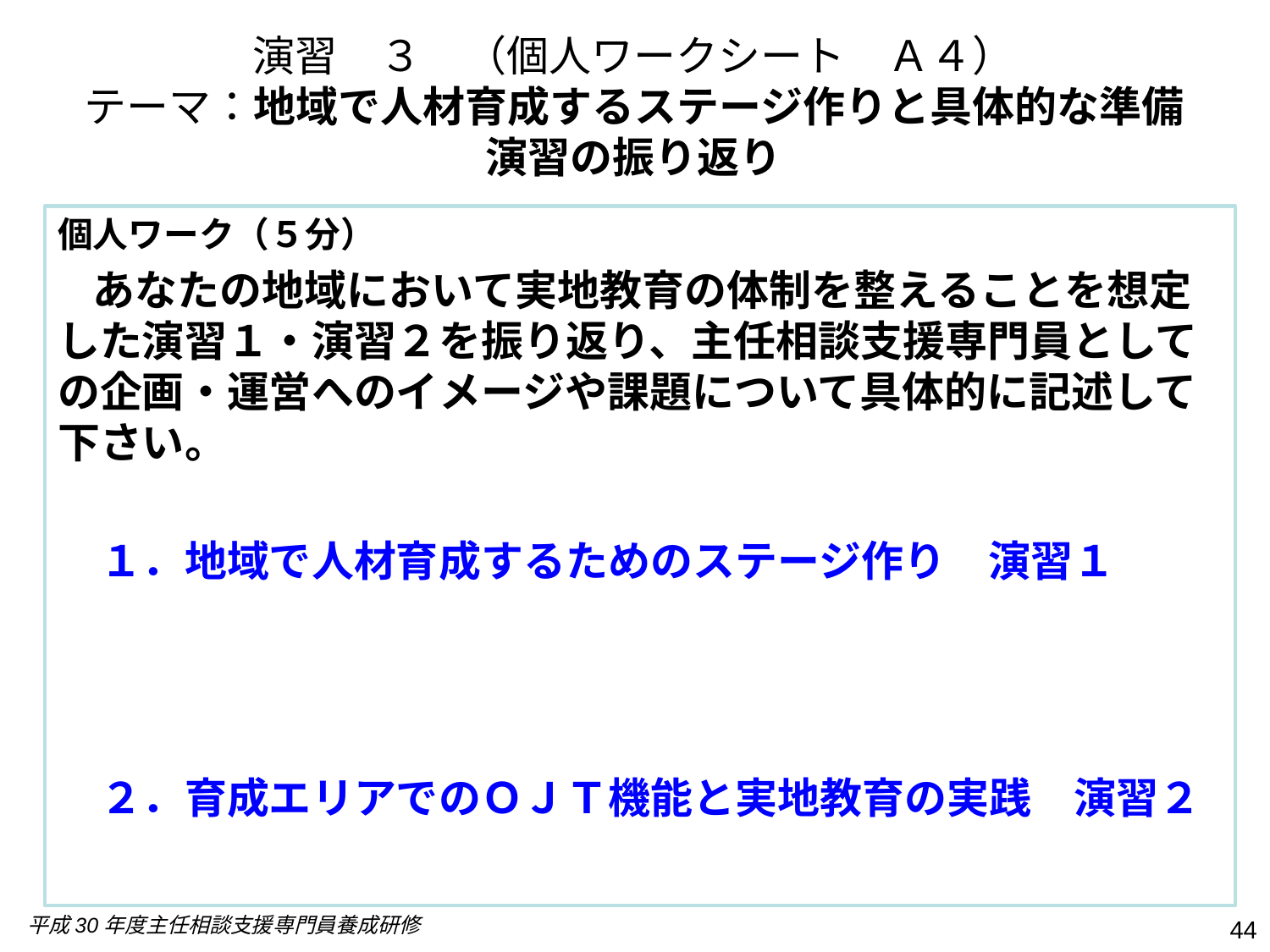

# 演習　３　（個人ワークシート　Ａ４） テーマ：地域で人材育成するステージ作りと具体的な準備演習の振り返り
個人ワーク（５分）
　あなたの地域において実地教育の体制を整えることを想定した演習１・演習２を振り返り、主任相談支援専門員としての企画・運営へのイメージや課題について具体的に記述して下さい。

　１．地域で人材育成するためのステージ作り　演習１

　２．育成エリアでのＯＪＴ機能と実地教育の実践　演習２
平成30年度主任相談支援専門員養成研修
44